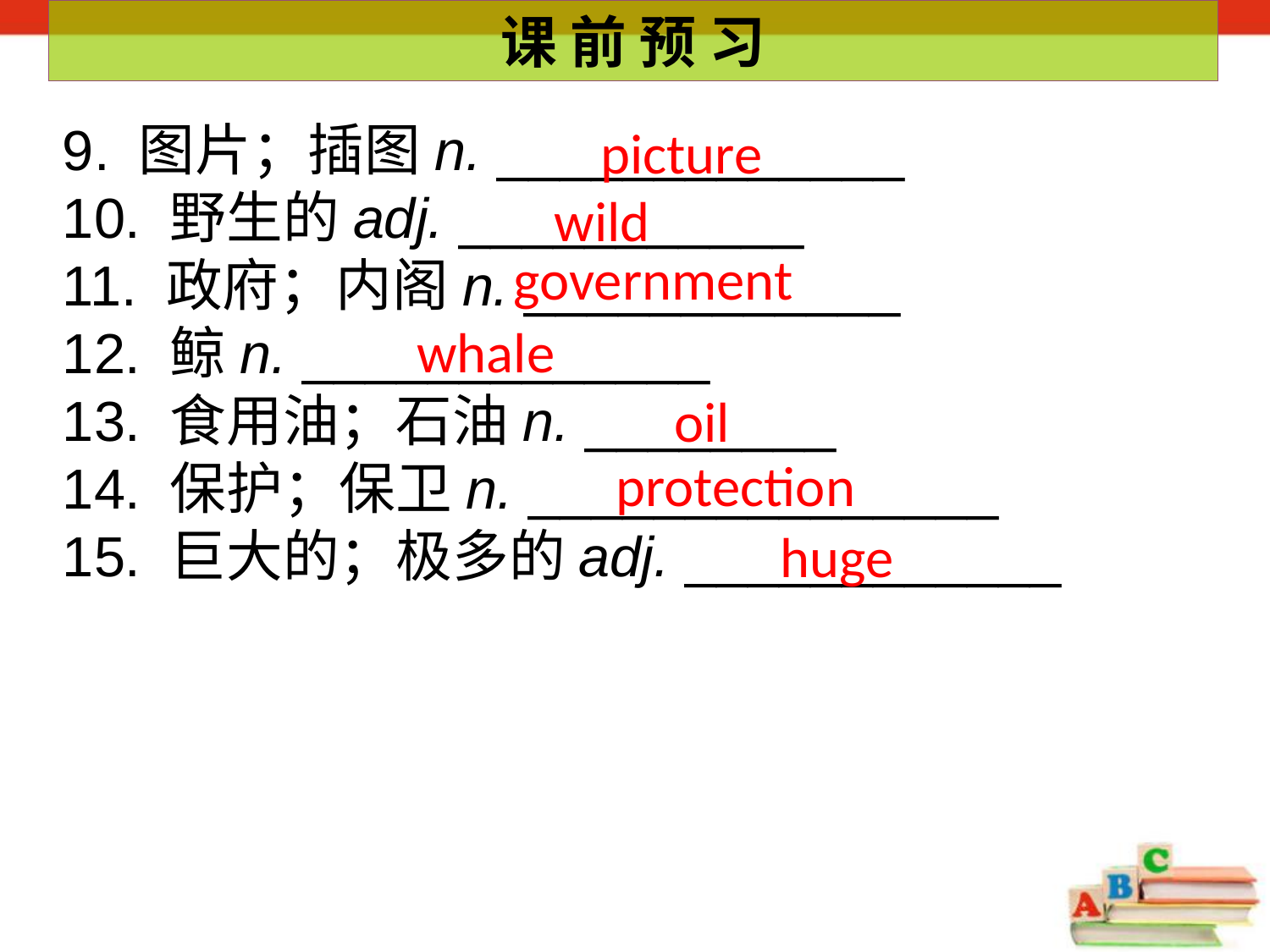

课 前 预 习
9. 图片；插图n. _____________
10. 野生的adj. ___________
11. 政府；内阁n. ____________
12. 鲸n. _____________
13. 食用油；石油n. ________
14. 保护；保卫n. _______________
15. 巨大的；极多的adj. ____________
picture
wild
government
whale
oil
protection
huge